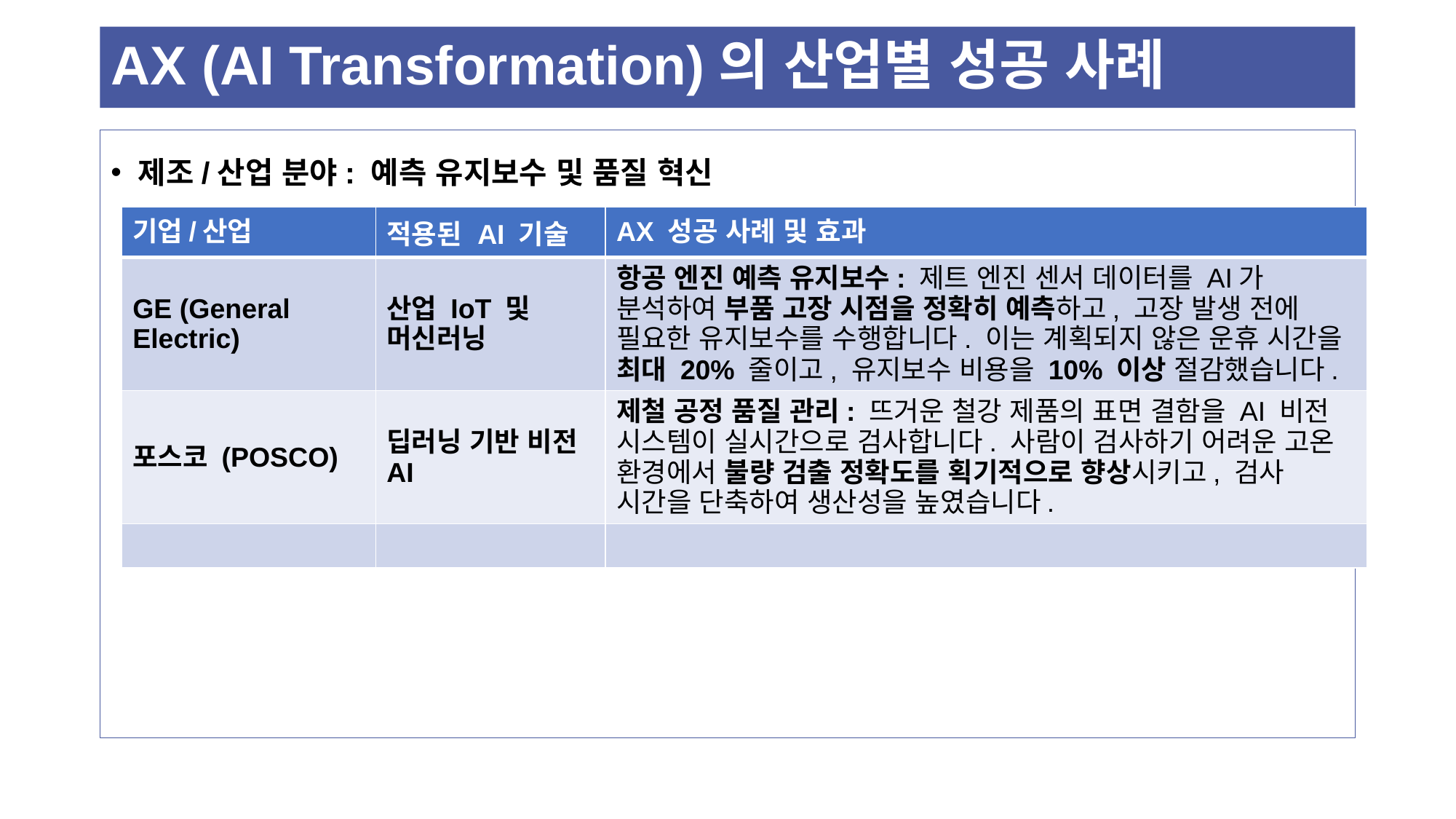

# AX (AI Transformation)의 산업별 성공 사례
제조/산업 분야: 예측 유지보수 및 품질 혁신
| 기업/산업 | 적용된 AI 기술 | AX 성공 사례 및 효과 |
| --- | --- | --- |
| GE (General Electric) | 산업 IoT 및 머신러닝 | 항공 엔진 예측 유지보수: 제트 엔진 센서 데이터를 AI가 분석하여 부품 고장 시점을 정확히 예측하고, 고장 발생 전에 필요한 유지보수를 수행합니다. 이는 계획되지 않은 운휴 시간을 최대 20% 줄이고, 유지보수 비용을 10% 이상 절감했습니다. |
| 포스코 (POSCO) | 딥러닝 기반 비전 AI | 제철 공정 품질 관리: 뜨거운 철강 제품의 표면 결함을 AI 비전 시스템이 실시간으로 검사합니다. 사람이 검사하기 어려운 고온 환경에서 불량 검출 정확도를 획기적으로 향상시키고, 검사 시간을 단축하여 생산성을 높였습니다. |
|  |  |  |